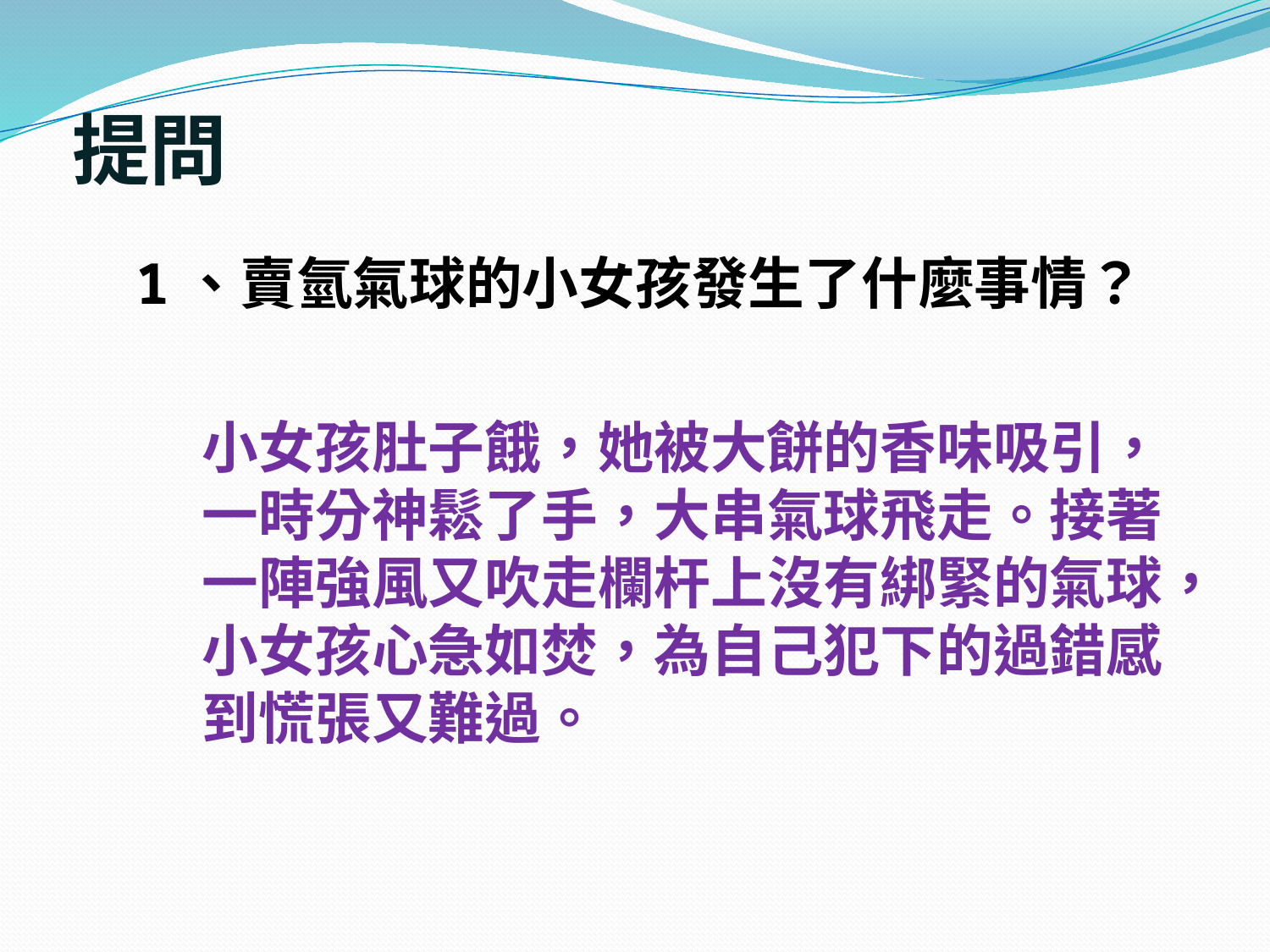

提問
1、賣氫氣球的小女孩發生了什麼事情？
小女孩肚子餓，她被大餅的香味吸引，一時分神鬆了手，大串氣球飛走。接著一陣強風又吹走欄杆上沒有綁緊的氣球，小女孩心急如焚，為自己犯下的過錯感到慌張又難過。